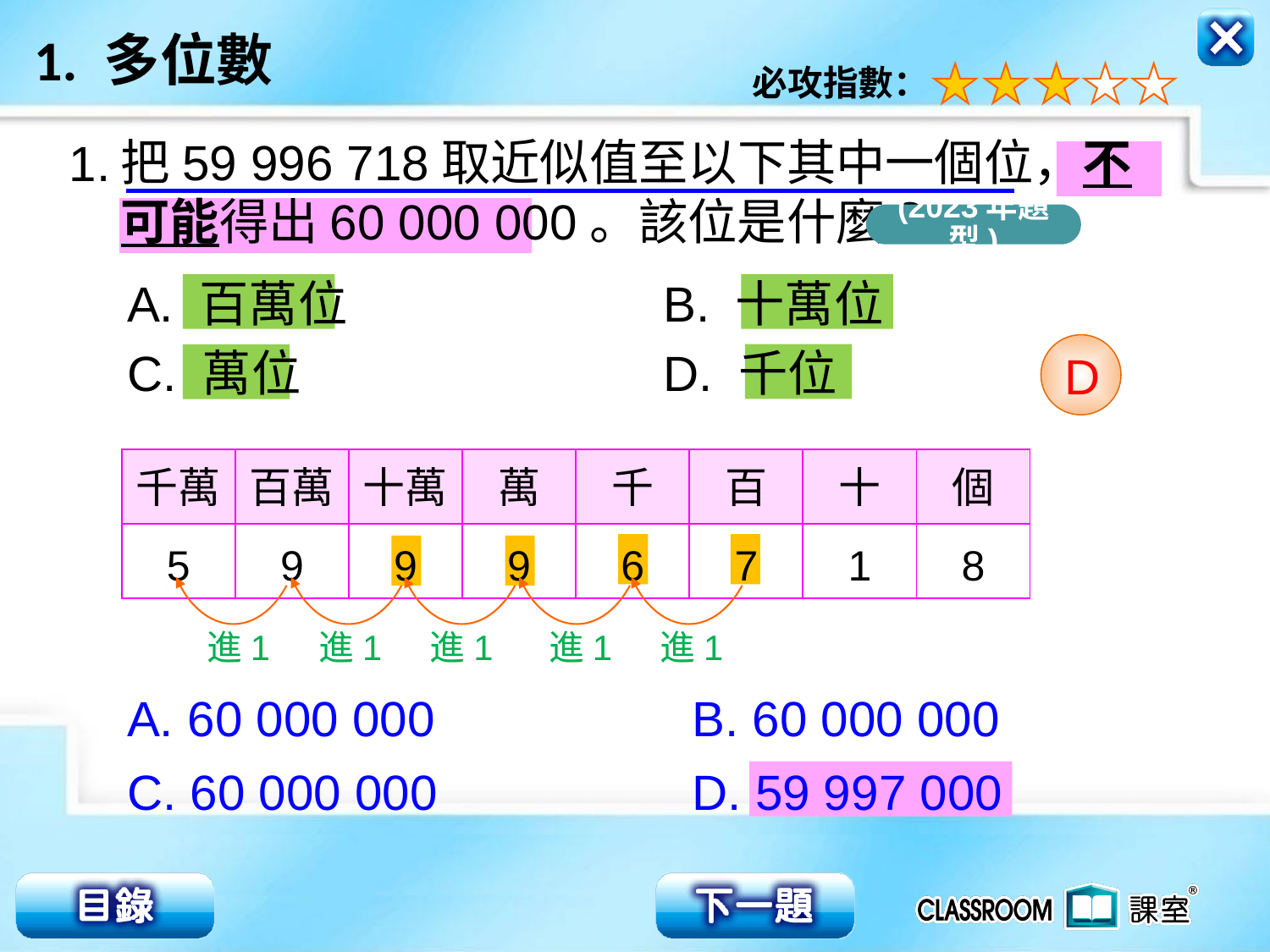

把59 996 718取近似值至以下其中一個位，不可能得出60 000 000。該位是什麼？
1.

(2023年題型)
A. 百萬位		             B. 十萬位
C. 萬位		             D. 千位

D

| 千萬 | 百萬 | 十萬 | 萬 | 千 | 百 | 十 | 個 |
| --- | --- | --- | --- | --- | --- | --- | --- |
| 5 | 9 | 9 | 9 | 6 | 7 | 1 | 8 |

進1
進1
進1
進1
進1
A. 60 000 000
B. 60 000 000
C. 60 000 000
D. 59 997 000